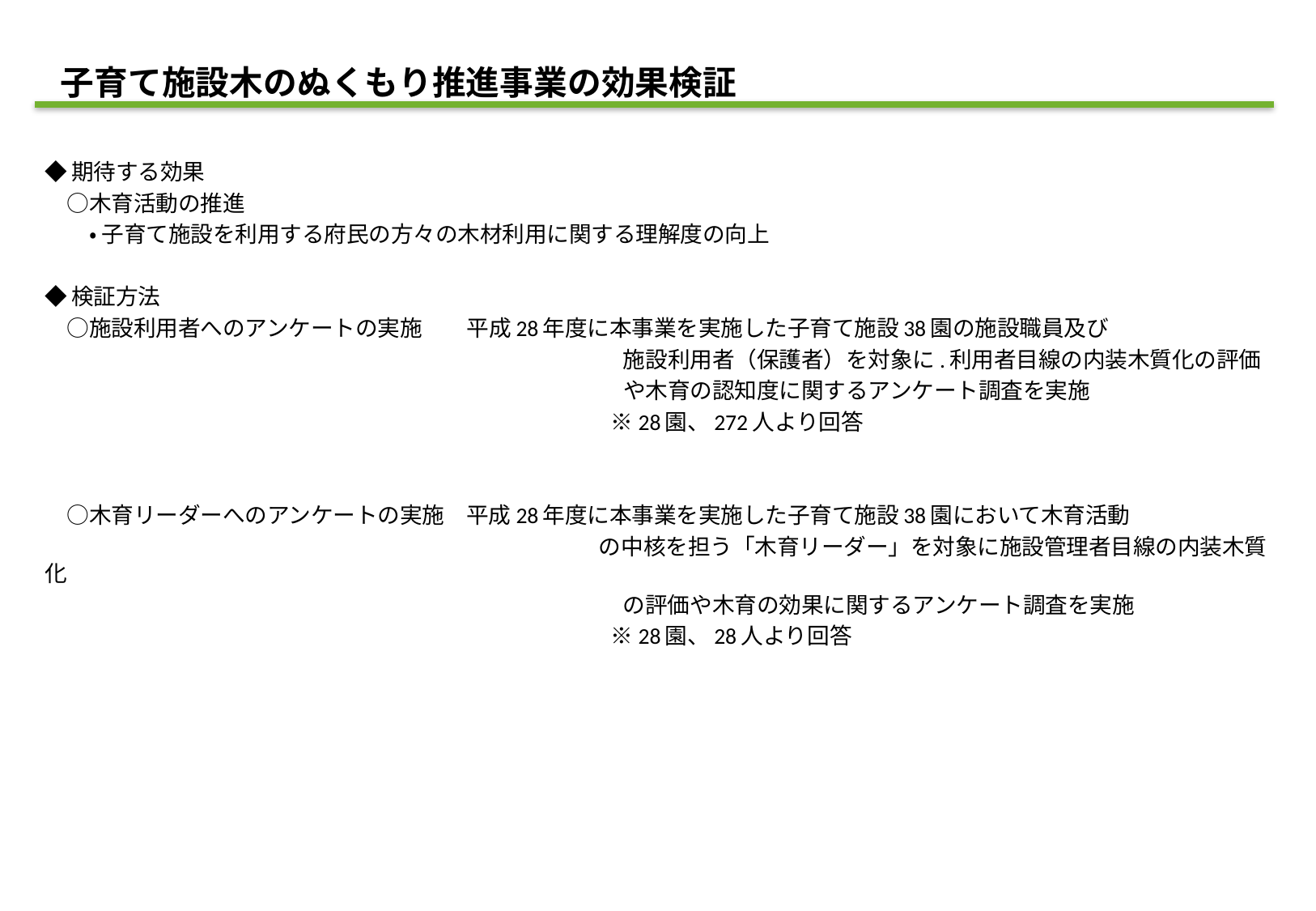

子育て施設木のぬくもり推進事業の効果検証

◆期待する効果
　○木育活動の推進
　　・ 子育て施設を利用する府民の方々の木材利用に関する理解度の向上

◆検証方法
　○施設利用者へのアンケートの実施　　平成28年度に本事業を実施した子育て施設38園の施設職員及び
　　　　　　　　　　　　　　　　　　　　　　　　　　施設利用者（保護者）を対象に.利用者目線の内装木質化の評価
　　　　　　　　　　　　　　　　　　　　　　　　　　や木育の認知度に関するアンケート調査を実施
　　　　　　　　　　　　　　　　　　　　　　　　 　 ※28園、272人より回答

　○木育リーダーへのアンケートの実施　平成28年度に本事業を実施した子育て施設38園において木育活動
　　　　　　　　　　　　　　　　　　　　　　　　    の中核を担う「木育リーダー」を対象に施設管理者目線の内装木質化
　　　　　　　　　　　　　　　　　　　　　　　　　　の評価や木育の効果に関するアンケート調査を実施
　　　　　　　　　　　　　　　　　　　　　　　　 　 ※28園、28人より回答